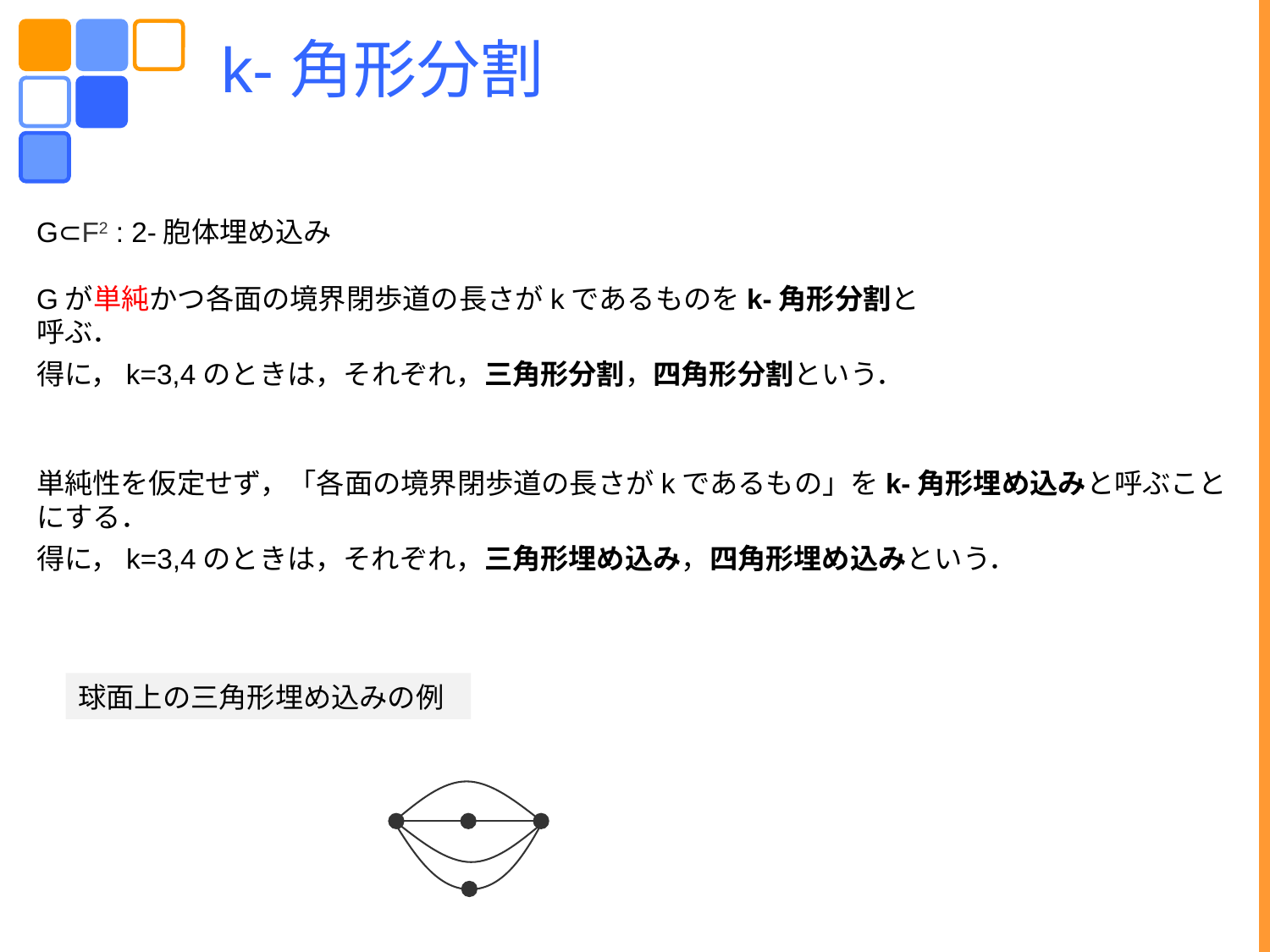

k-角形分割
G⊂F2 : 2-胞体埋め込み
Gが単純かつ各面の境界閉歩道の長さがkであるものをk-角形分割と呼ぶ．
得に，k=3,4のときは，それぞれ，三角形分割，四角形分割という．
単純性を仮定せず，「各面の境界閉歩道の長さがkであるもの」をk-角形埋め込みと呼ぶことにする．
得に，k=3,4のときは，それぞれ，三角形埋め込み，四角形埋め込みという．
球面上の三角形埋め込みの例